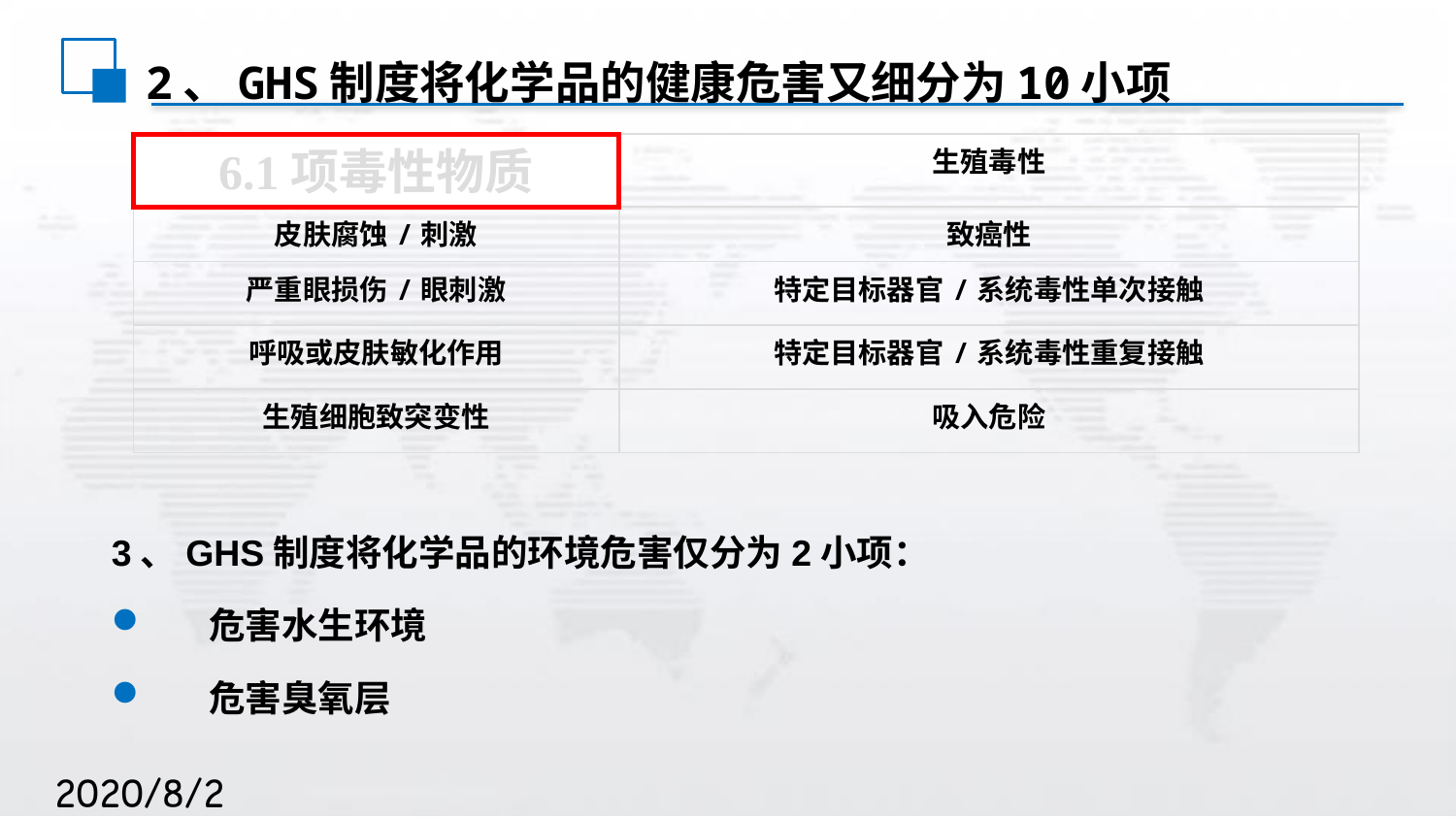

2、GHS制度将化学品的健康危害又细分为10小项
| 急性毒性 | 生殖毒性 |
| --- | --- |
| 皮肤腐蚀/刺激 | 致癌性 |
| 严重眼损伤/眼刺激 | 特定目标器官/系统毒性单次接触 |
| 呼吸或皮肤敏化作用 | 特定目标器官/系统毒性重复接触 |
| 生殖细胞致突变性 | 吸入危险 |
6.1项毒性物质
3、GHS制度将化学品的环境危害仅分为2小项：
危害水生环境
危害臭氧层
2020/8/2